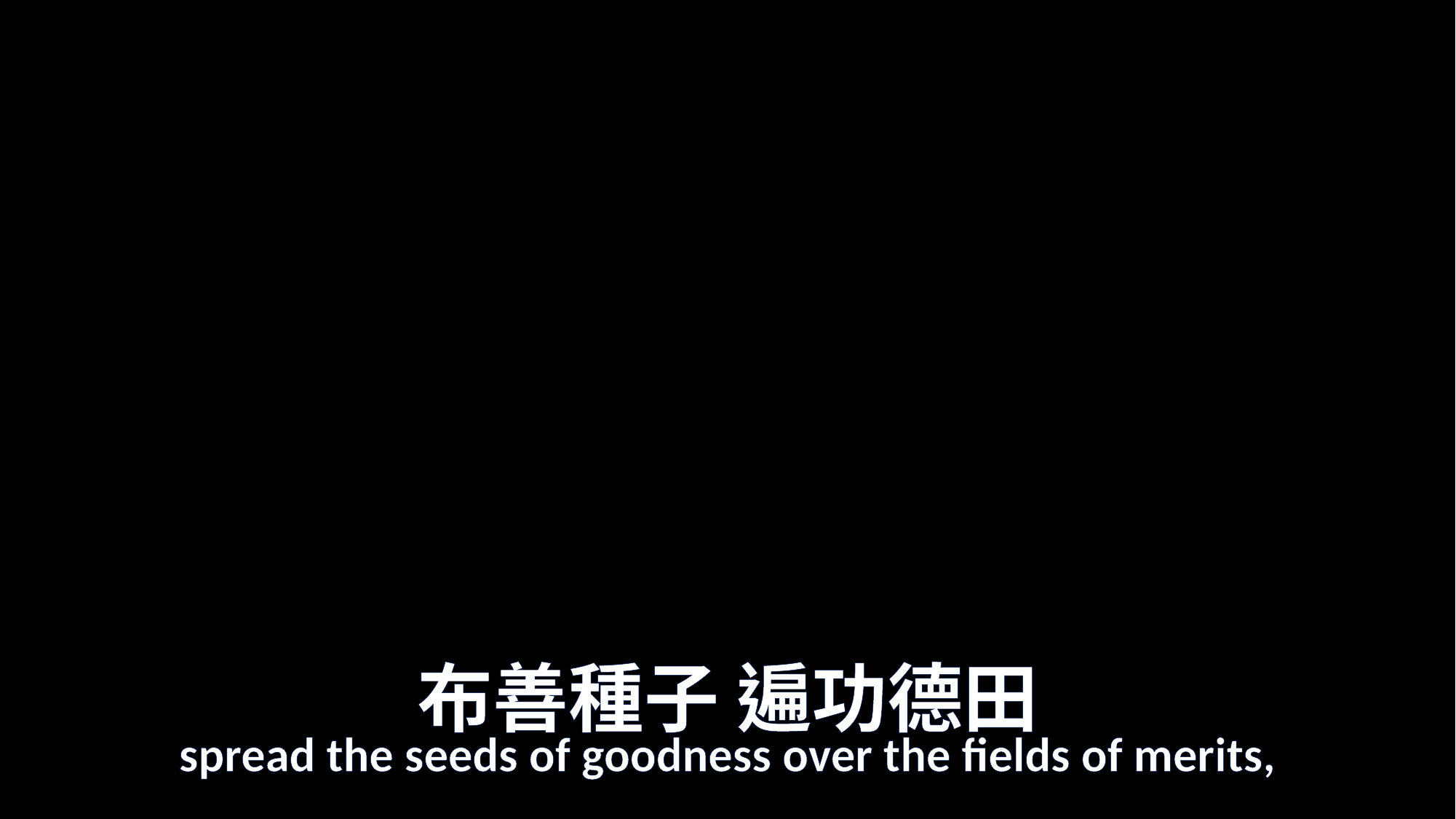

# 布善種子 遍功德田
spread the seeds of goodness over the fields of merits,